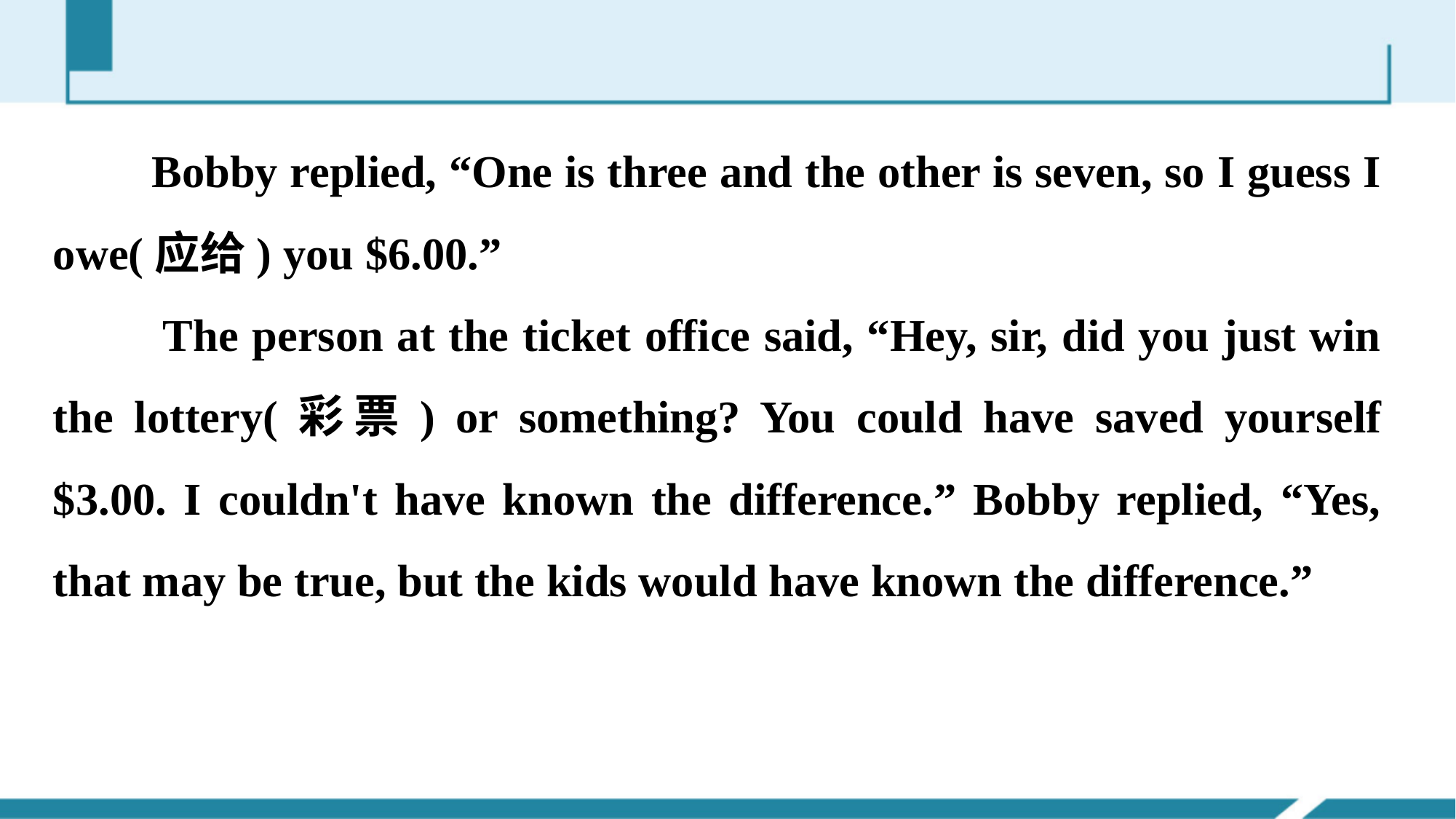

Bobby replied, “One is three and the other is seven, so I guess I owe(应给) you $6.00.”
        The person at the ticket office said, “Hey, sir, did you just win the lottery(彩票) or something? You could have saved yourself $3.00. I couldn't have known the difference.” Bobby replied, “Yes, that may be true, but the kids would have known the difference.”